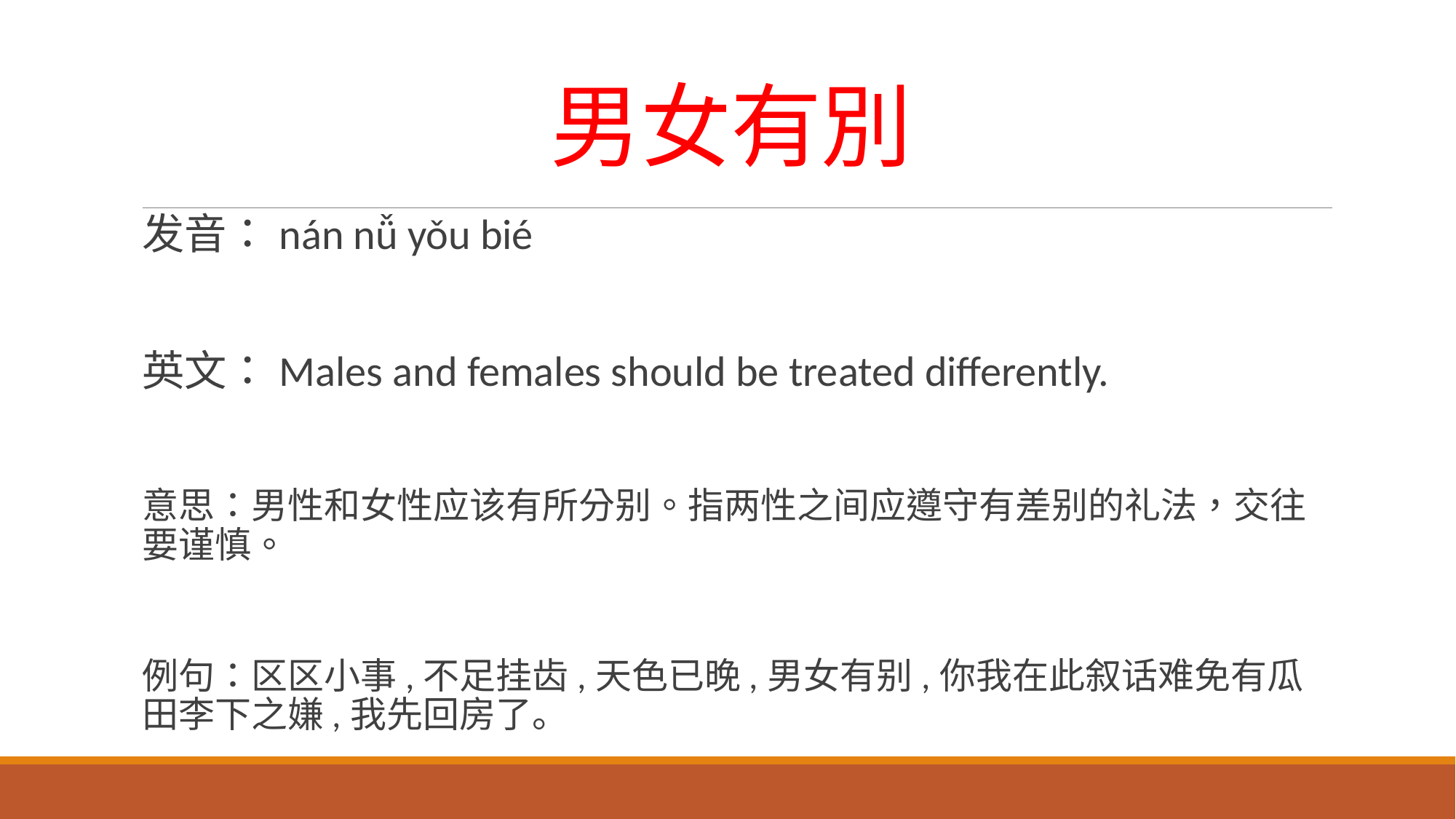

# 男女有別
发音：nán nǚ yǒu bié

英文：Males and females should be treated differently.

意思：男性和女性应该有所分别。指两性之间应遵守有差别的礼法，交往要谨慎。

例句：区区小事,不足挂齿,天色已晚,男女有别,你我在此叙话难免有瓜田李下之嫌,我先回房了。